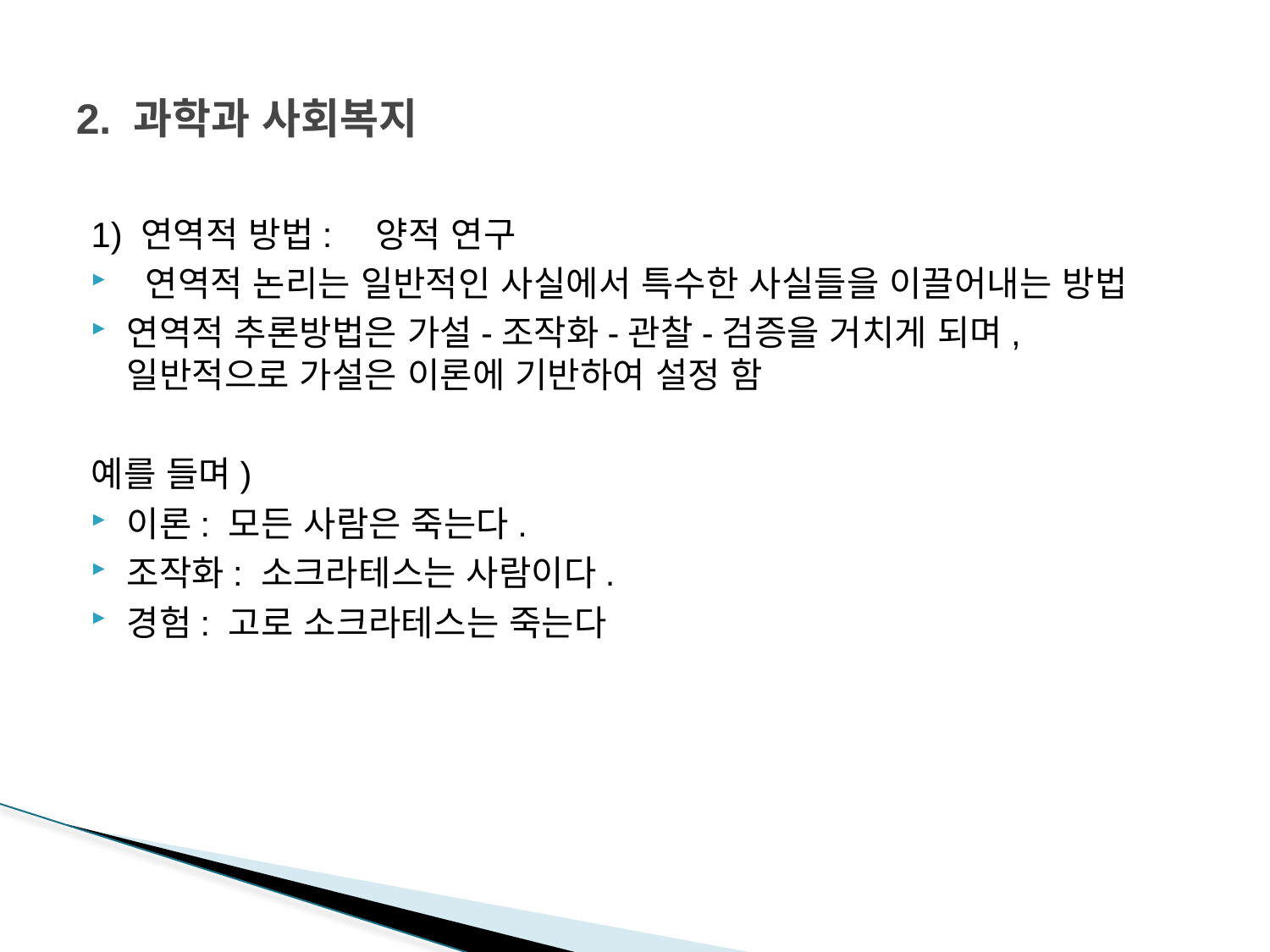

# 2. 과학과 사회복지
1) 연역적 방법:　양적 연구
 연역적 논리는 일반적인 사실에서 특수한 사실들을 이끌어내는 방법
연역적 추론방법은 가설-조작화-관찰-검증을 거치게 되며, 일반적으로 가설은 이론에 기반하여 설정 함

예를 들며)
이론: 모든 사람은 죽는다.
조작화: 소크라테스는 사람이다.
경험: 고로 소크라테스는 죽는다